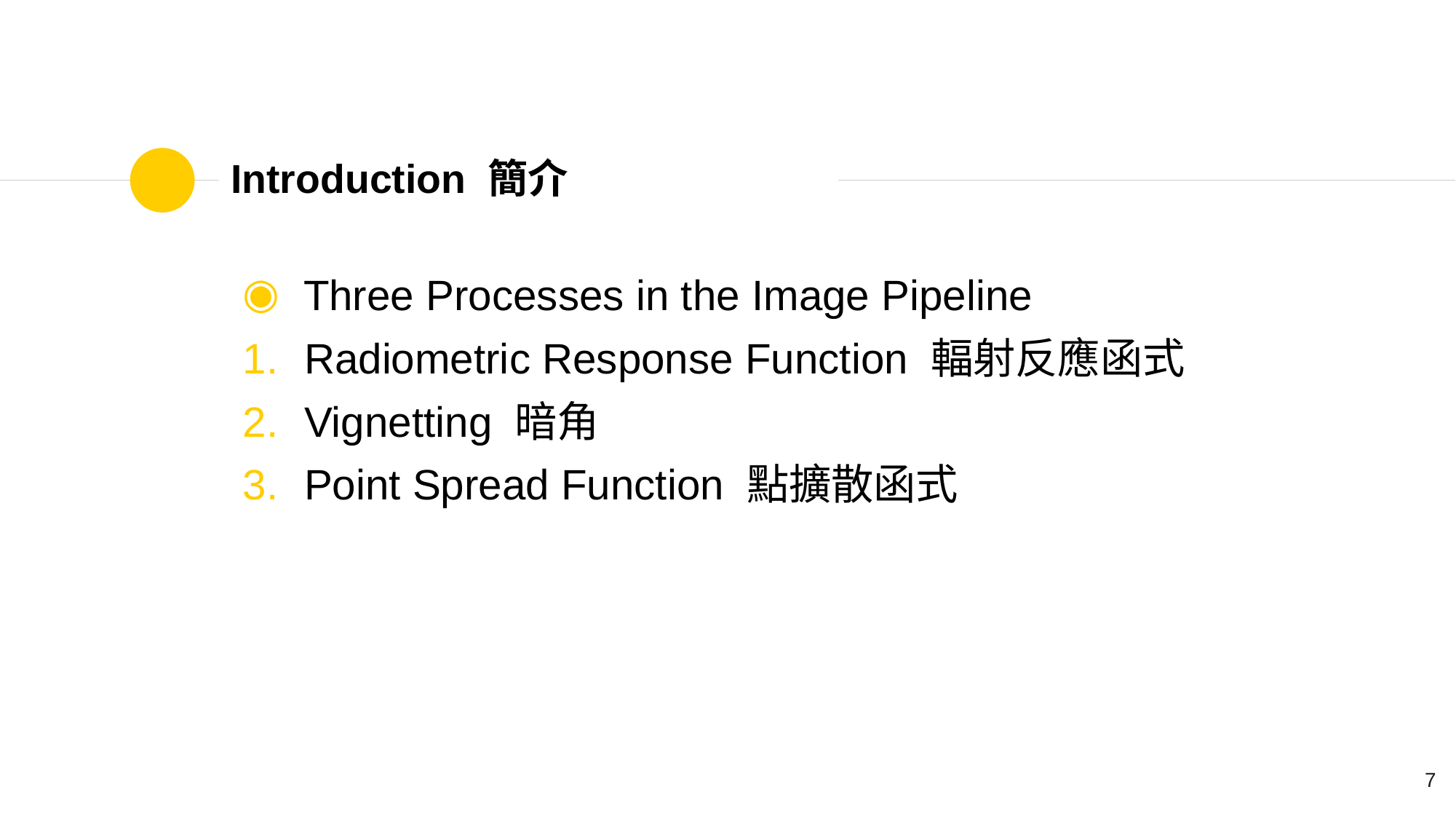

# Introduction 簡介
Three Processes in the Image Pipeline
Radiometric Response Function 輻射反應函式
Vignetting 暗角
Point Spread Function 點擴散函式
7